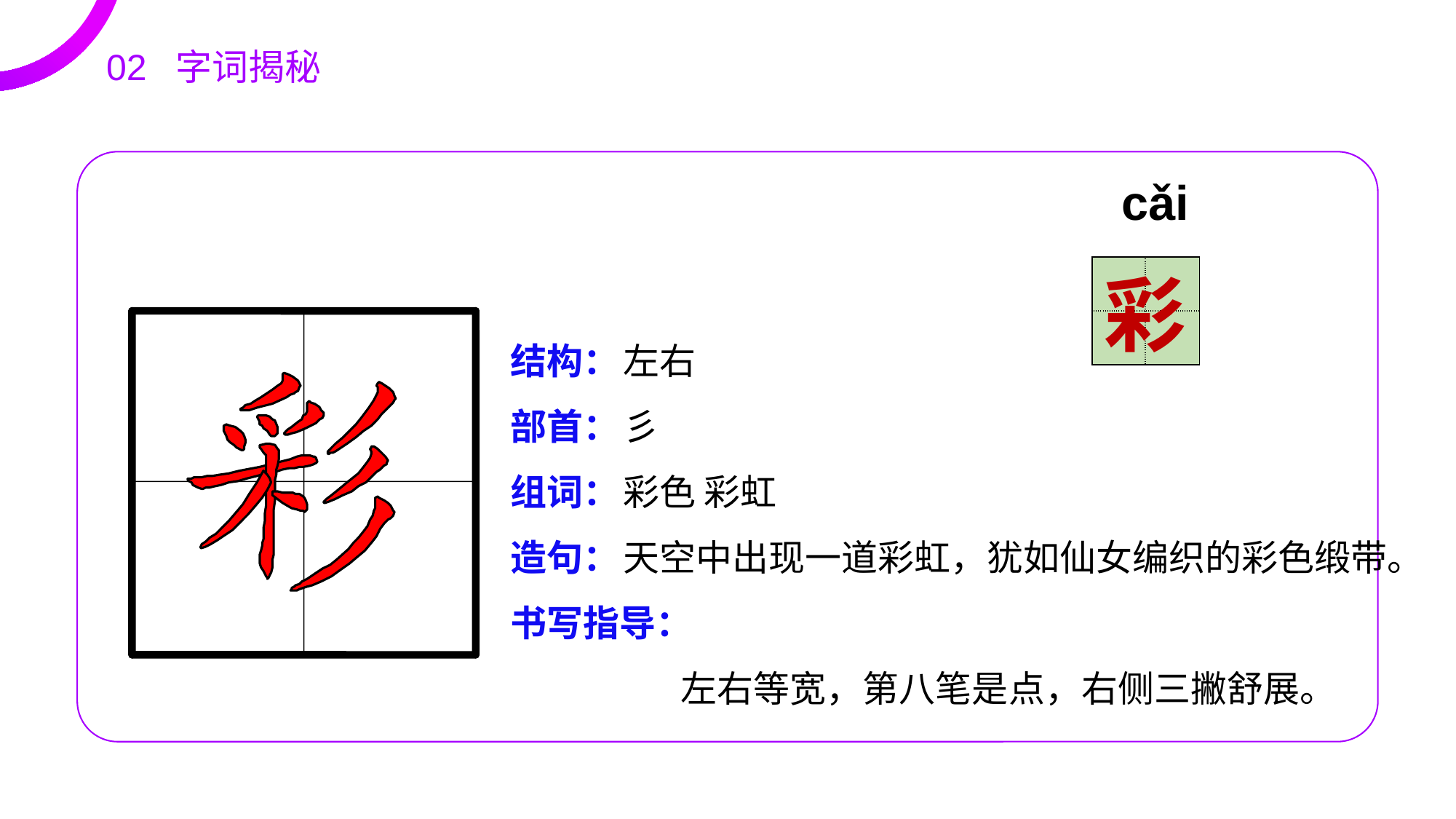

02  字词揭秘
cǎi
|  |  |
| --- | --- |
|  |  |
彩

结构：
部首：
组词：
造句：
书写指导：
左右
彡
彩色 彩虹
天空中出现一道彩虹，犹如仙女编织的彩色缎带。
      左右等宽，第八笔是点，右侧三撇舒展。